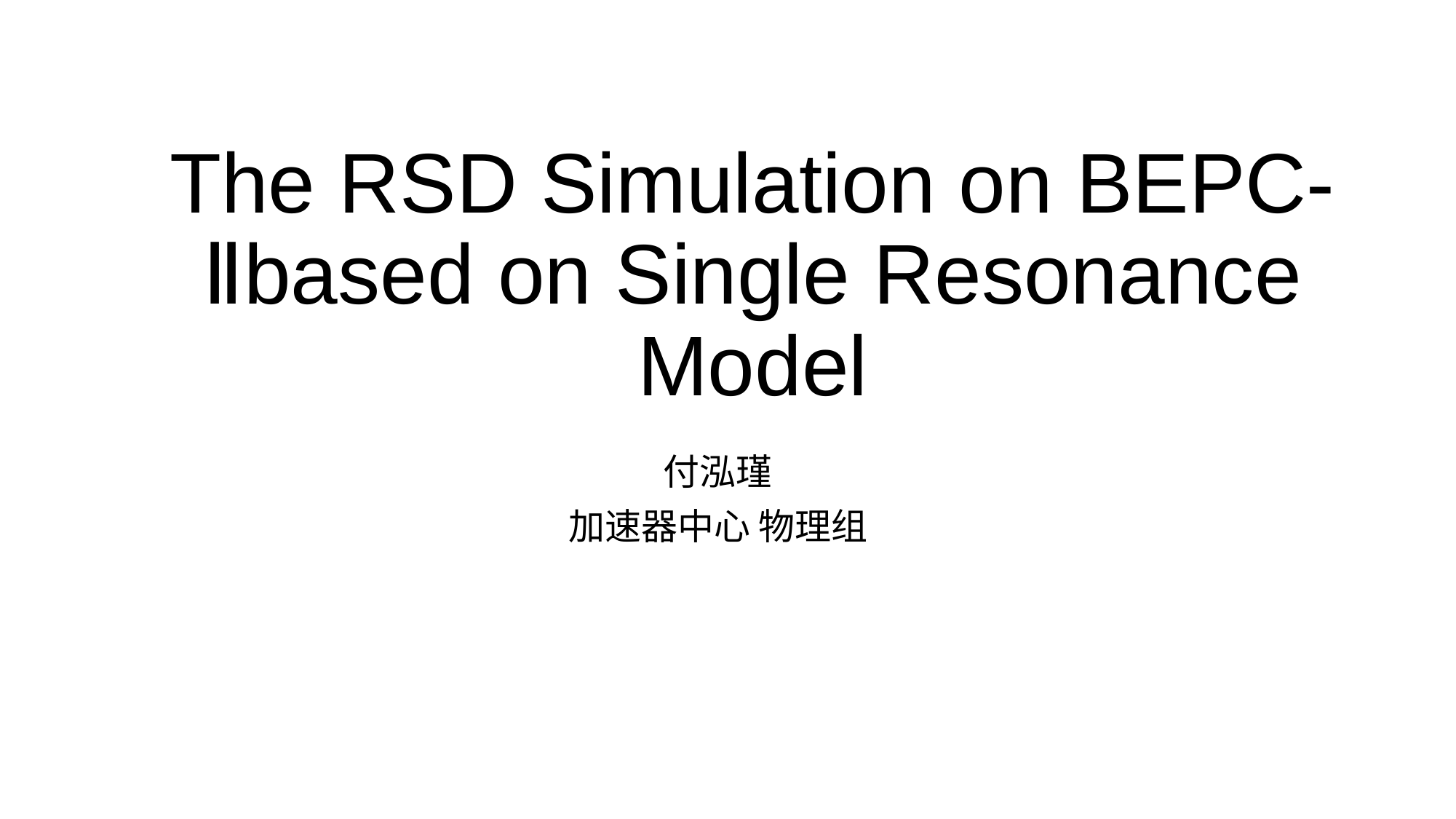

# The RSD Simulation on BEPC-Ⅱbased on Single Resonance Model
付泓瑾
加速器中心 物理组